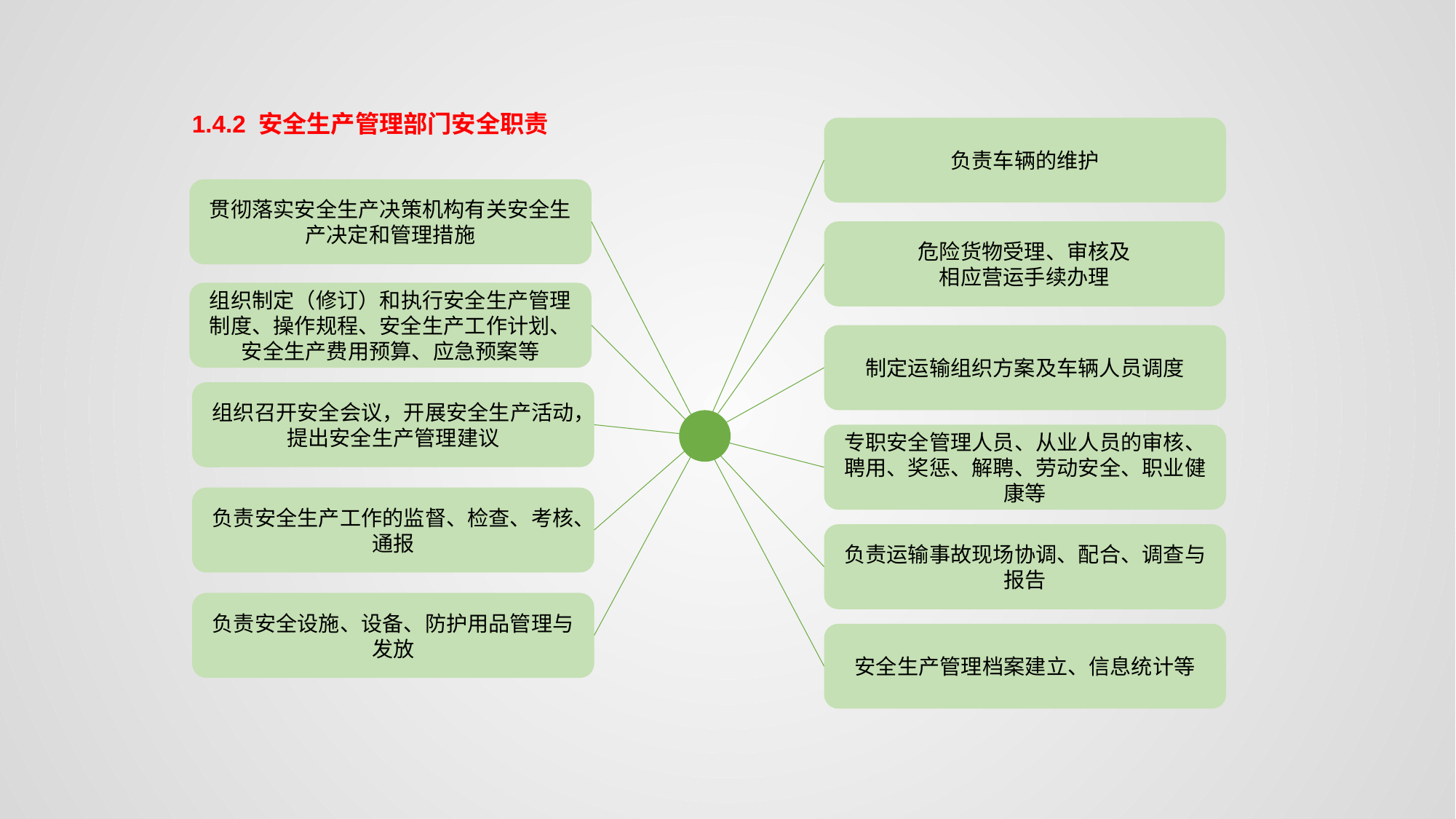

1.4.2 安全生产管理部门安全职责
负责车辆的维护
贯彻落实安全生产决策机构有关安全生产决定和管理措施
危险货物受理、审核及
相应营运手续办理
组织制定（修订）和执行安全生产管理制度、操作规程、安全生产工作计划、安全生产费用预算、应急预案等
制定运输组织方案及车辆人员调度
组织召开安全会议，开展安全生产活动，提出安全生产管理建议

专职安全管理人员、从业人员的审核、聘用、奖惩、解聘、劳动安全、职业健康等
负责安全生产工作的监督、检查、考核、通报
负责运输事故现场协调、配合、调查与报告
负责安全设施、设备、防护用品管理与发放
安全生产管理档案建立、信息统计等